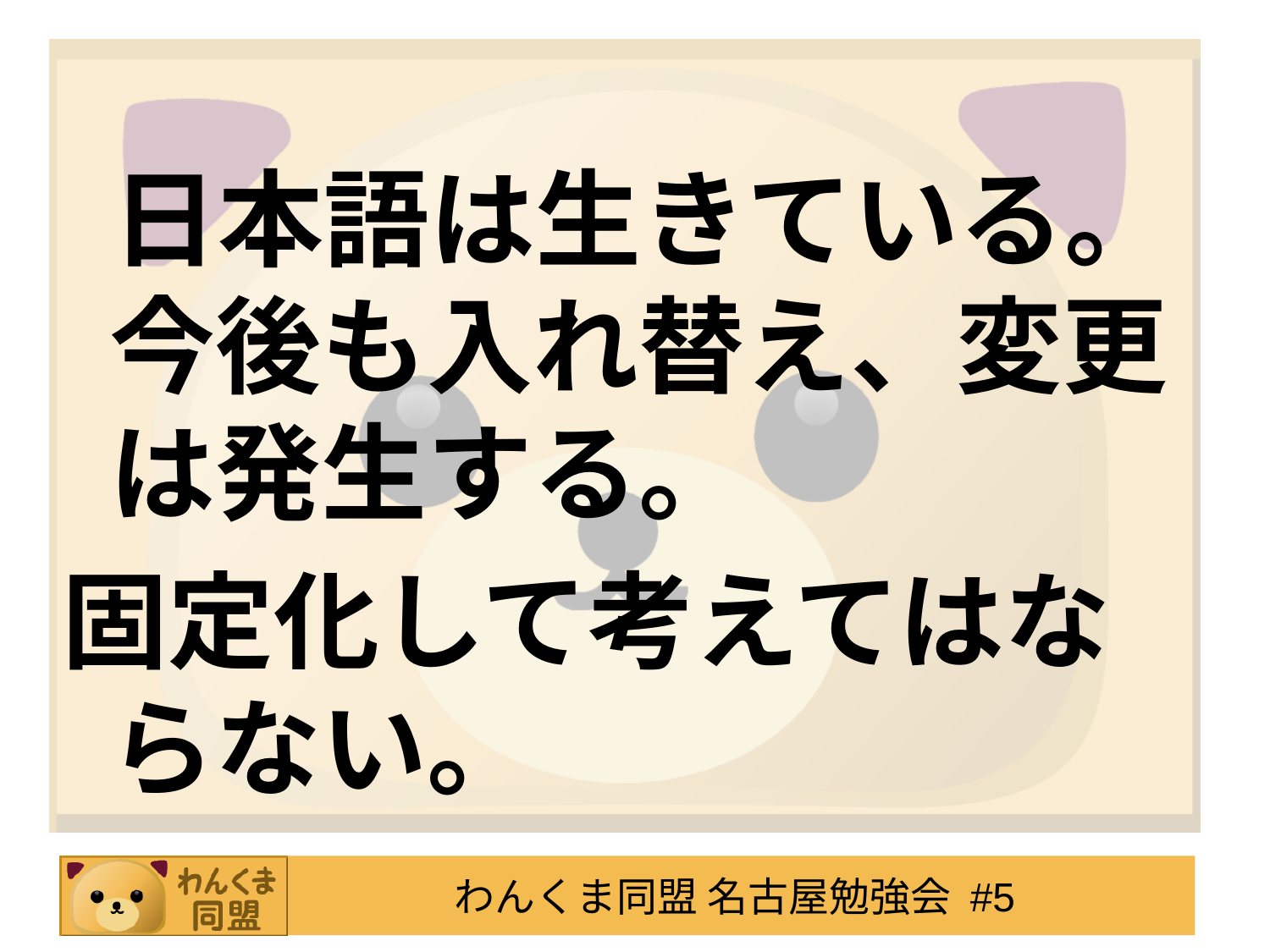

#
 日本語は生きている。今後も入れ替え、変更は発生する。
固定化して考えてはならない。